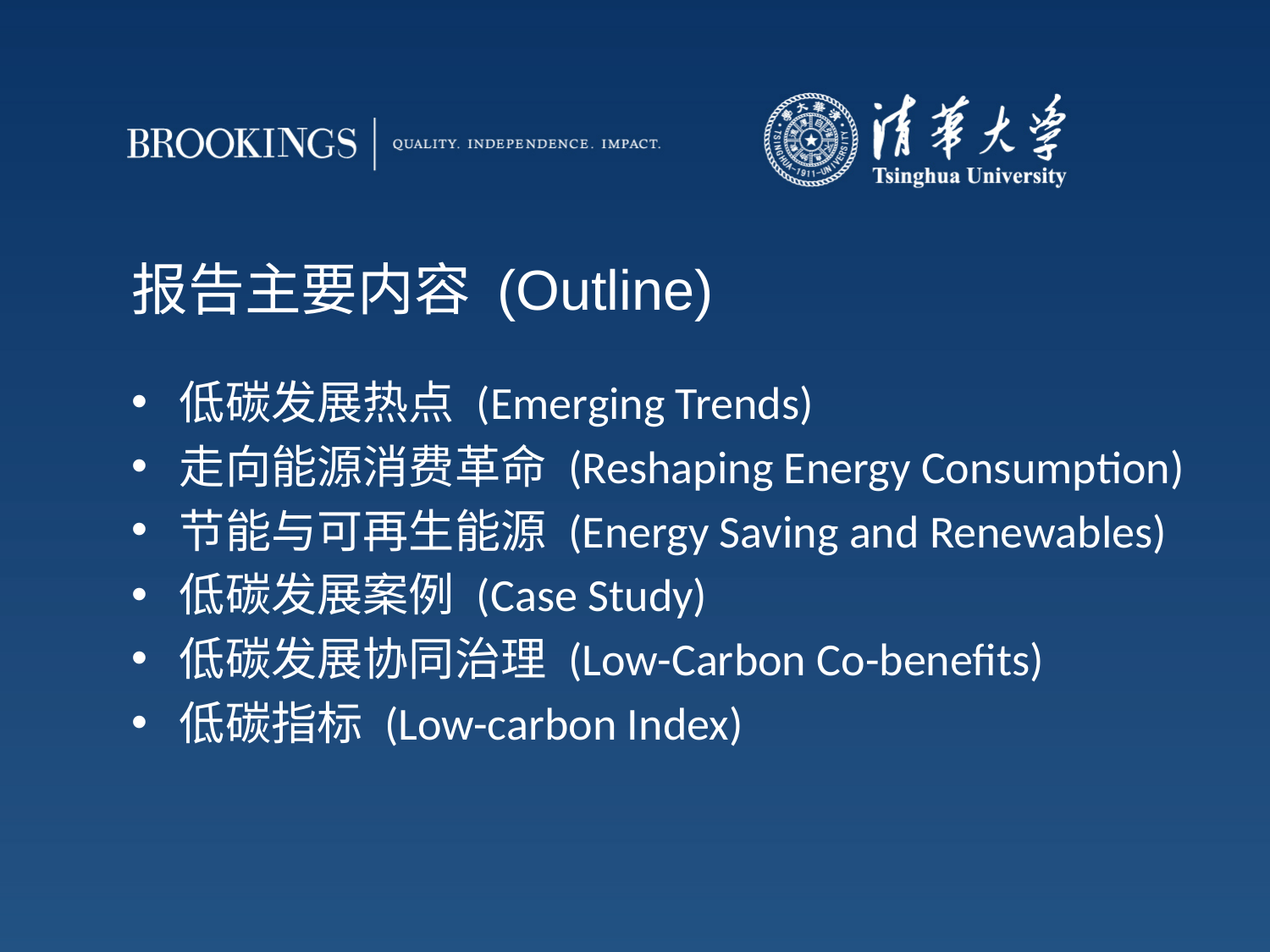

# 报告主要内容 (Outline)

低碳发展热点 (Emerging Trends)
走向能源消费革命 (Reshaping Energy Consumption)
节能与可再生能源 (Energy Saving and Renewables)
低碳发展案例 (Case Study)
低碳发展协同治理 (Low-Carbon Co-benefits)
低碳指标 (Low-carbon Index)